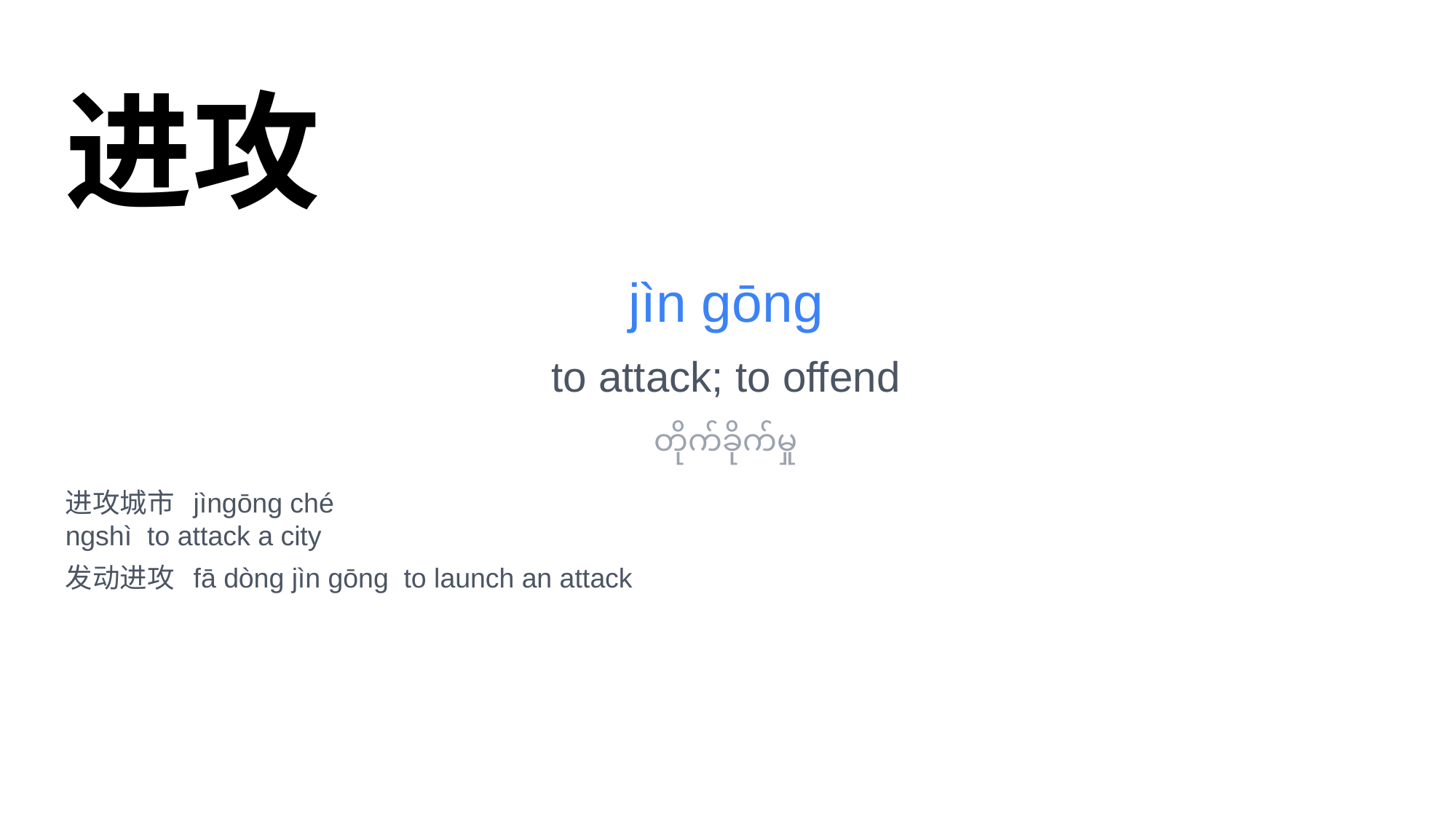

进攻
jìn gōng
to attack; to offend
တိုက်ခိုက်မှု
进攻城市  jìngōng ché
ngshì  to attack a city
发动进攻  fā dòng jìn gōng  to launch an attack